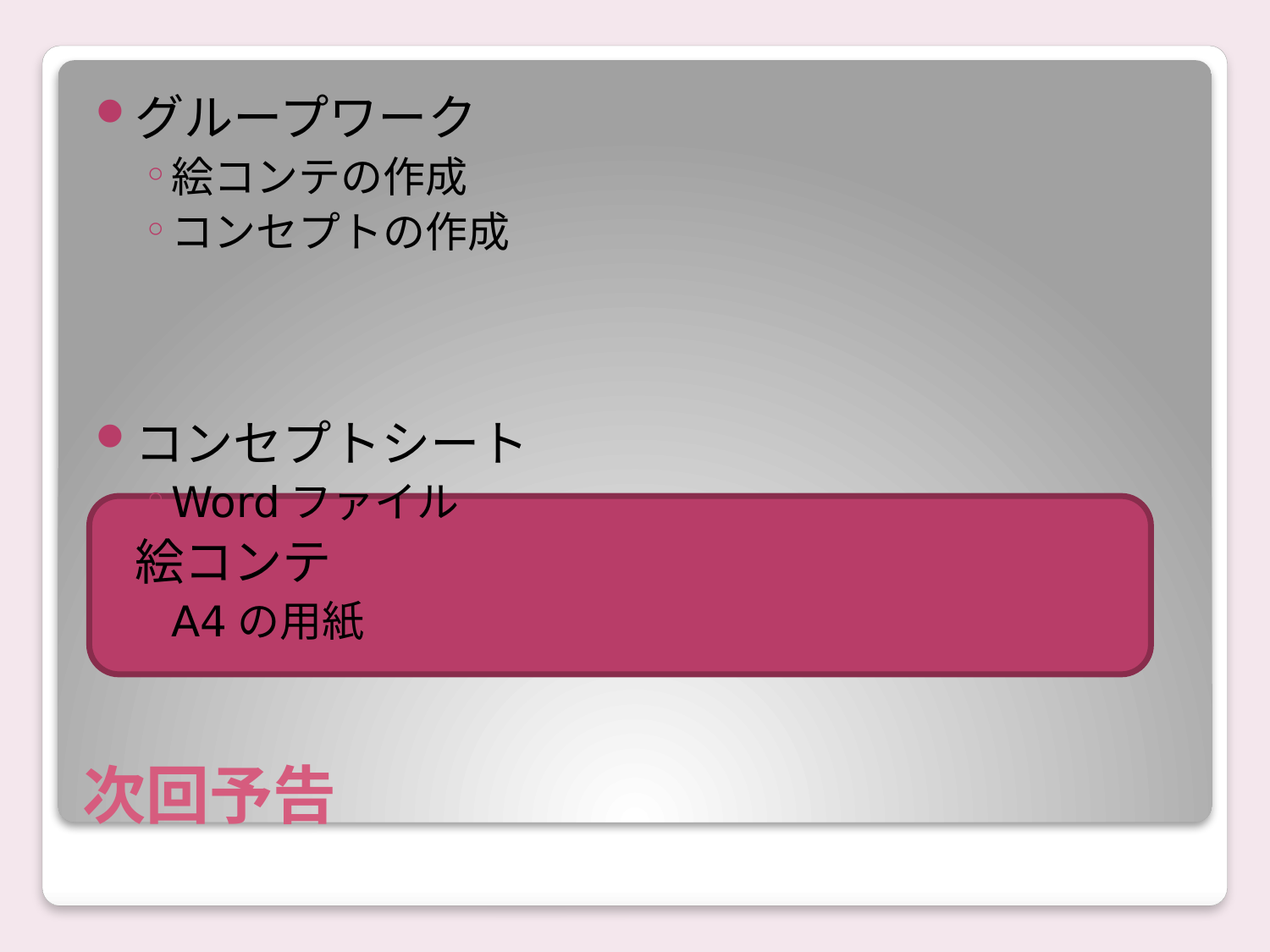

グループワーク
絵コンテの作成
コンセプトの作成

コンセプトシート
Wordファイル
絵コンテ
A4の用紙

# 次回予告